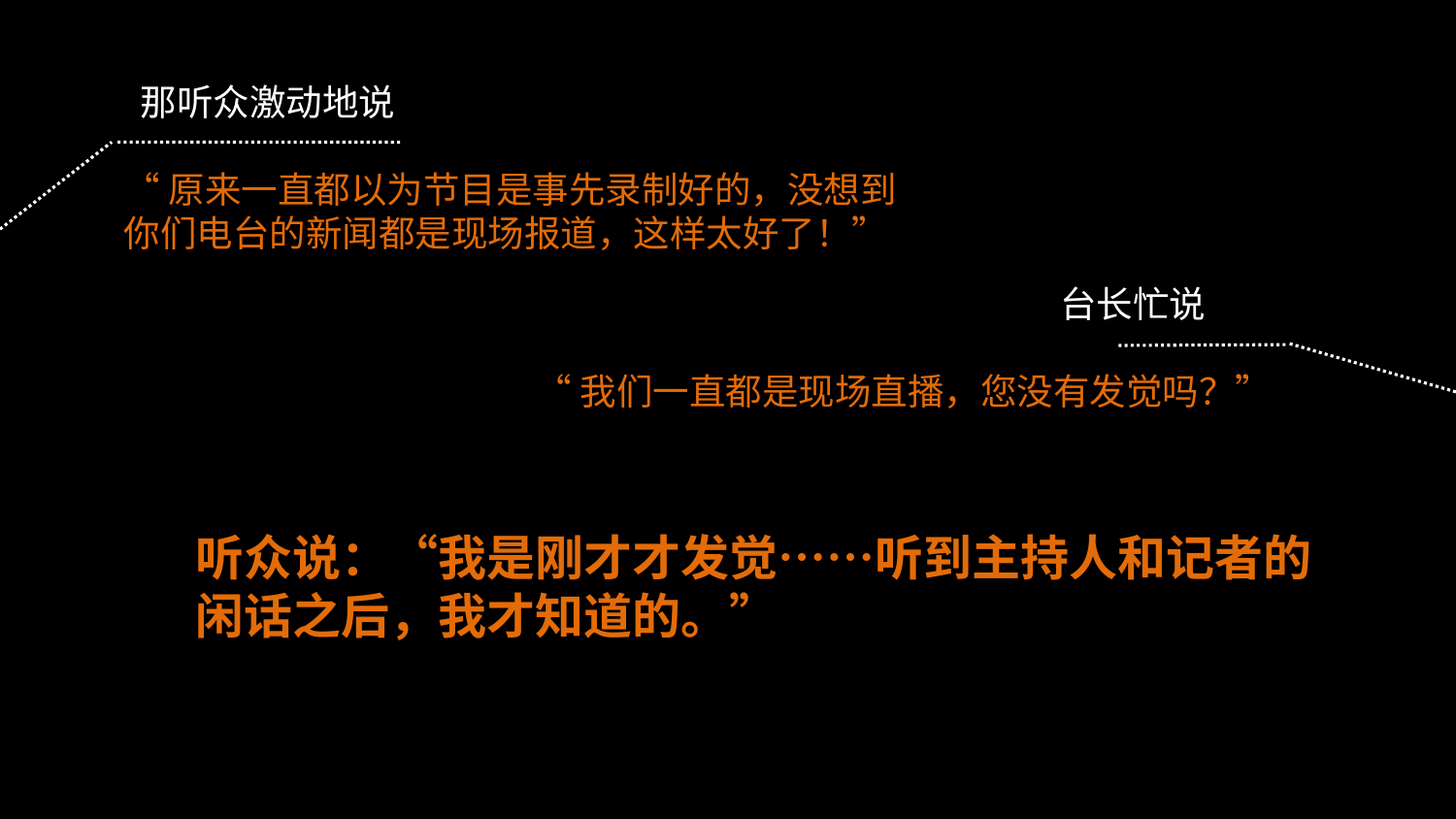

那听众激动地说

“原来一直都以为节目是事先录制好的，没想到
你们电台的新闻都是现场报道，这样太好了！”

台长忙说

     “我们一直都是现场直播，您没有发觉吗？”
听众说：“我是刚才才发觉……听到主持人和记者的
闲话之后，我才知道的。”